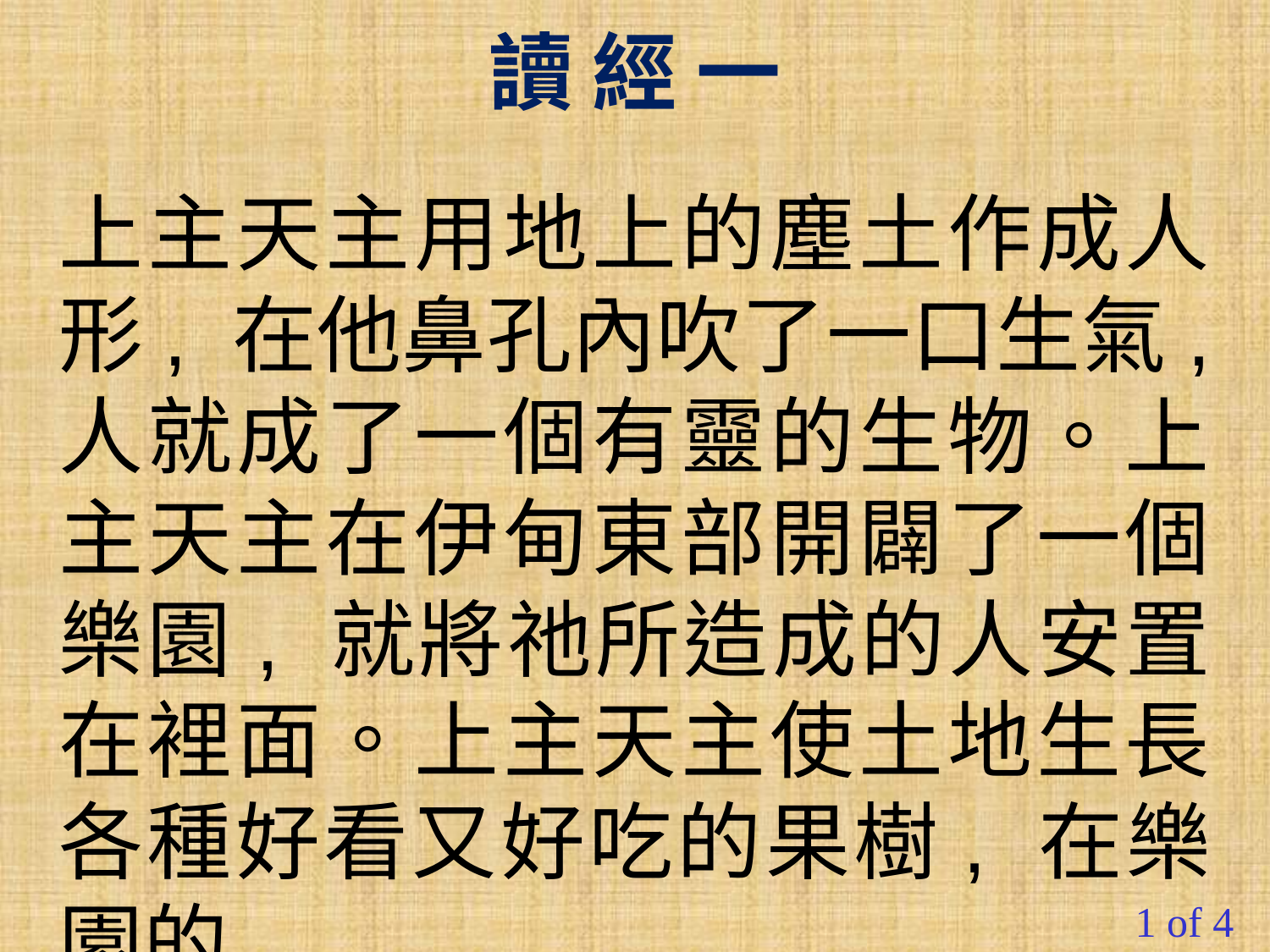

讀 經 一

上主天主用地上的塵土作成人形, 在他鼻孔內吹了一口生氣, 人就成了一個有靈的生物。上主天主在伊甸東部開闢了一個樂園, 就將祂所造成的人安置在裡面。上主天主使土地生長各種好看又好吃的果樹, 在樂園的
#
1 of 4